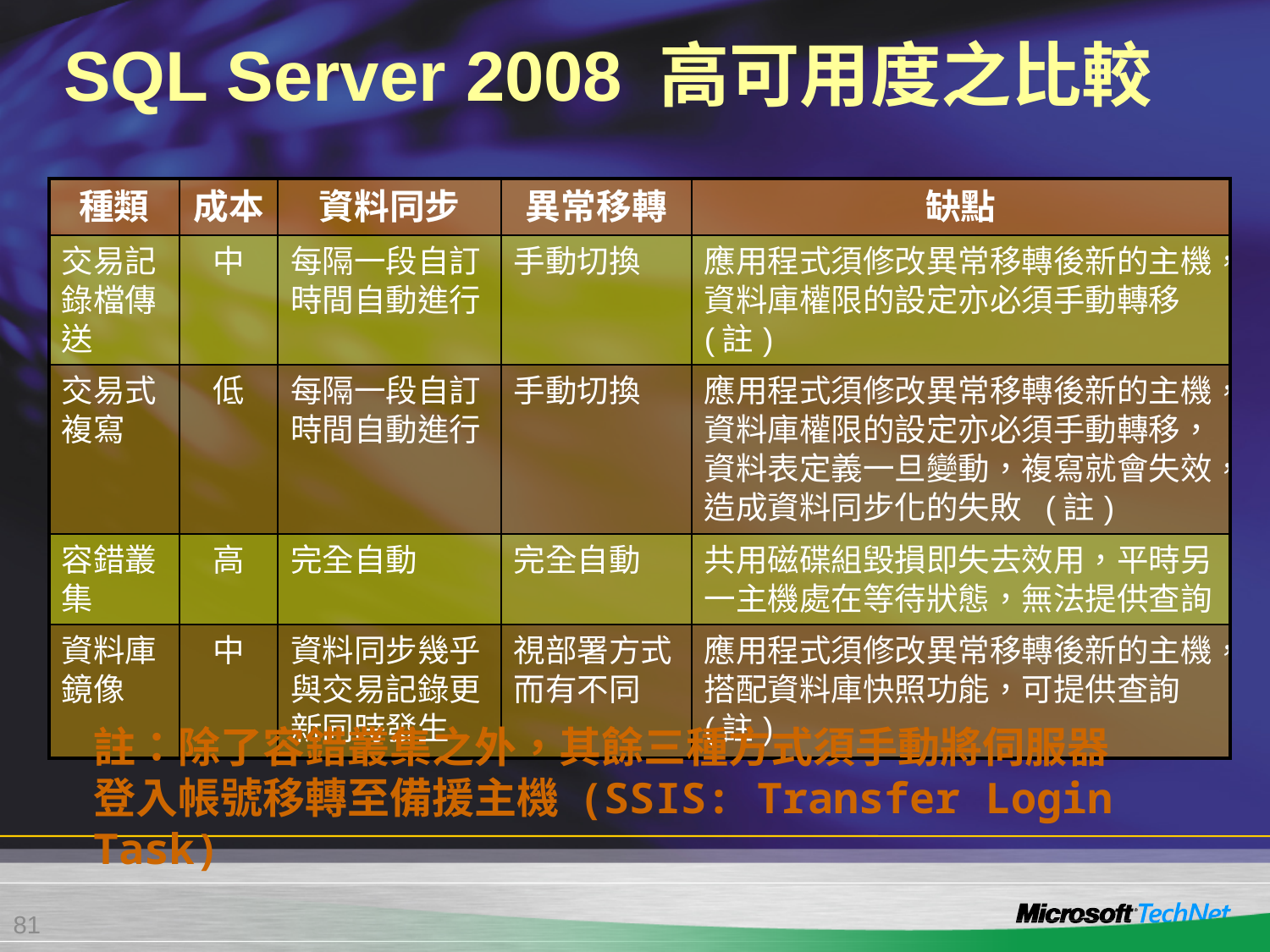

# SQL Server 2008 高可用度之比較
| 種類 | 成本 | 資料同步 | 異常移轉 | 缺點 |
| --- | --- | --- | --- | --- |
| 交易記錄檔傳送 | 中 | 每隔一段自訂時間自動進行 | 手動切換 | 應用程式須修改異常移轉後新的主機，資料庫權限的設定亦必須手動轉移 (註) |
| 交易式複寫 | 低 | 每隔一段自訂時間自動進行 | 手動切換 | 應用程式須修改異常移轉後新的主機，資料庫權限的設定亦必須手動轉移，資料表定義一旦變動，複寫就會失效，造成資料同步化的失敗 (註) |
| 容錯叢集 | 高 | 完全自動 | 完全自動 | 共用磁碟組毀損即失去效用，平時另一主機處在等待狀態，無法提供查詢 |
| 資料庫鏡像 | 中 | 資料同步幾乎與交易記錄更新同時發生 | 視部署方式而有不同 | 應用程式須修改異常移轉後新的主機，搭配資料庫快照功能，可提供查詢(註) |
註：除了容錯叢集之外，其餘三種方式須手動將伺服器
登入帳號移轉至備援主機 (SSIS: Transfer Login Task)